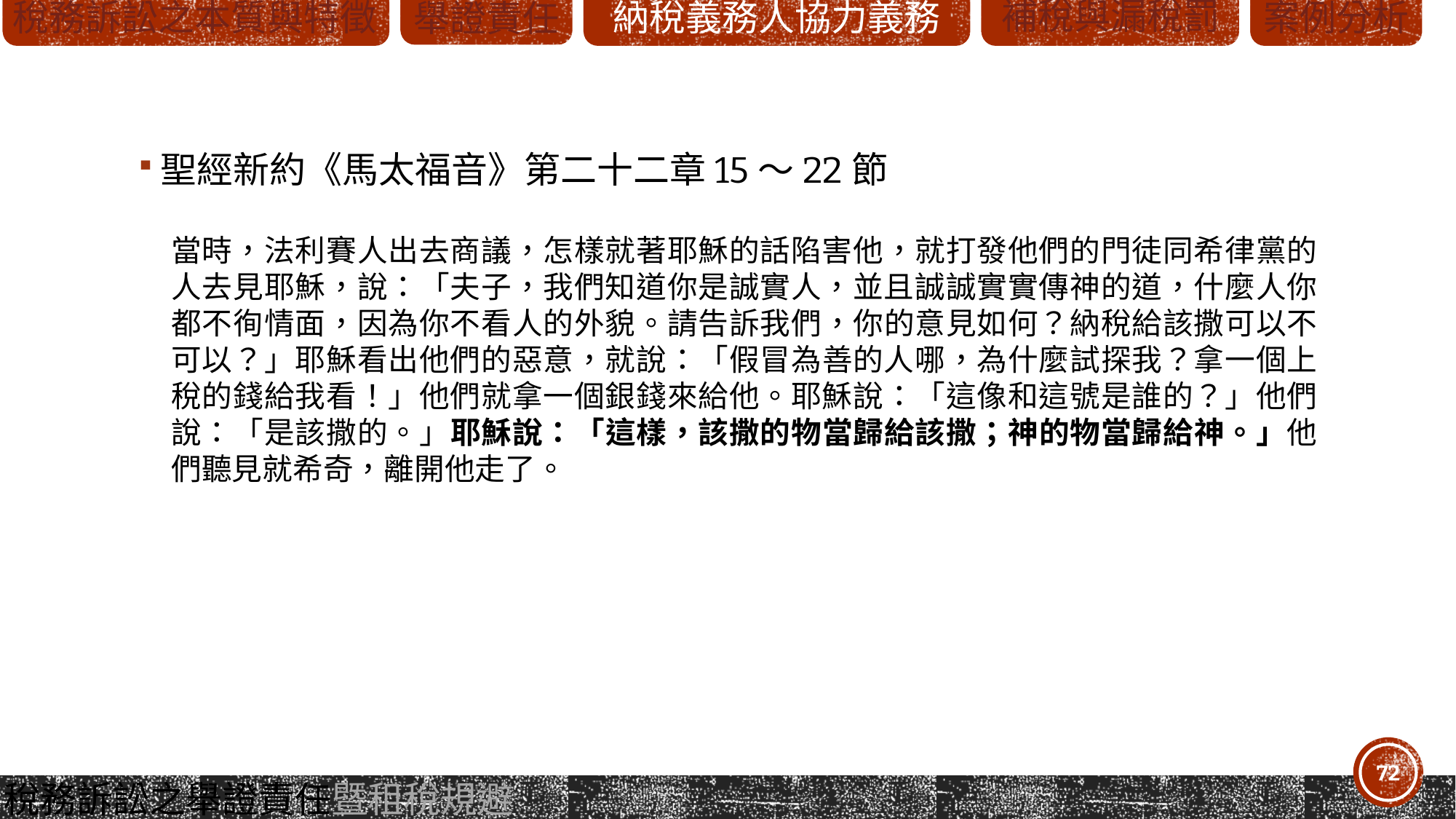

#
聖經新約《馬太福音》第二十二章15～22節

當時，法利賽人出去商議，怎樣就著耶穌的話陷害他，就打發他們的門徒同希律黨的人去見耶穌，說：「夫子，我們知道你是誠實人，並且誠誠實實傳神的道，什麼人你都不徇情面，因為你不看人的外貌。請告訴我們，你的意見如何？納稅給該撒可以不可以？」耶穌看出他們的惡意，就說：「假冒為善的人哪，為什麼試探我？拿一個上稅的錢給我看！」他們就拿一個銀錢來給他。耶穌說：「這像和這號是誰的？」他們說：「是該撒的。」耶穌說：「這樣，該撒的物當歸給該撒；神的物當歸給神。」他們聽見就希奇，離開他走了。
72